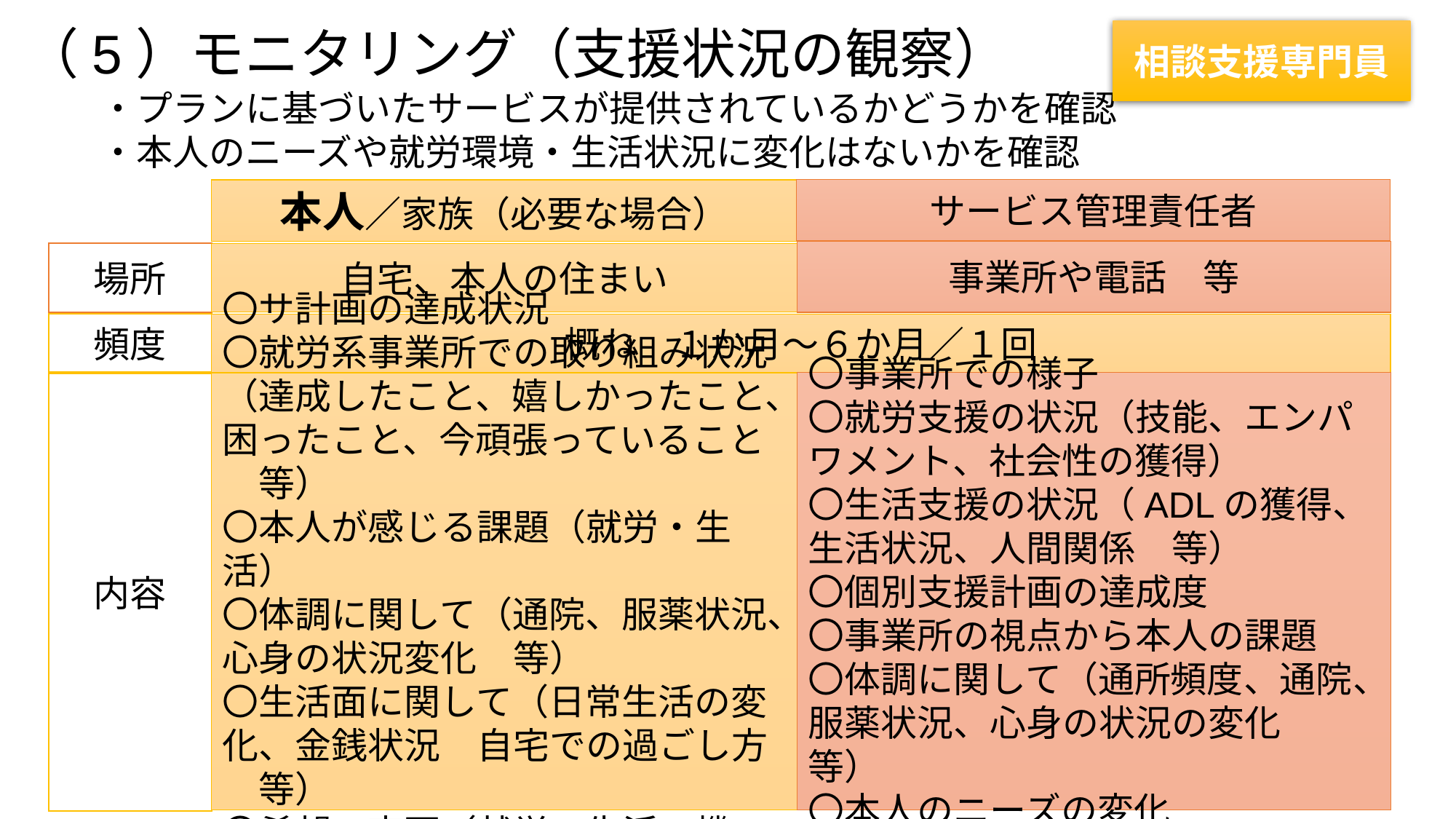

相談支援専門員
# （5）モニタリング（支援状況の観察）
・プランに基づいたサービスが提供されているかどうかを確認
・本人のニーズや就労環境・生活状況に変化はないかを確認
本人／家族（必要な場合）
サービス管理責任者
事業所や電話　等
場所
自宅、本人の住まい
頻度
概ね　１か月～６か月／１回
〇事業所での様子
〇就労支援の状況（技能、エンパワメント、社会性の獲得）
〇生活支援の状況（ADLの獲得、生活状況、人間関係　等）
〇個別支援計画の達成度
〇事業所の視点から本人の課題
〇体調に関して（通所頻度、通院、服薬状況、心身の状況の変化　等）
〇本人のニーズの変化
〇サ計画の達成状況
〇就労系事業所での取り組み状況
（達成したこと、嬉しかったこと、困ったこと、今頑張っていること　等）
〇本人が感じる課題（就労・生活）
〇体調に関して（通院、服薬状況、心身の状況変化　等）
〇生活面に関して（日常生活の変化、金銭状況　自宅での過ごし方　等）
〇希望の変更（就労、生活、機関）
内容